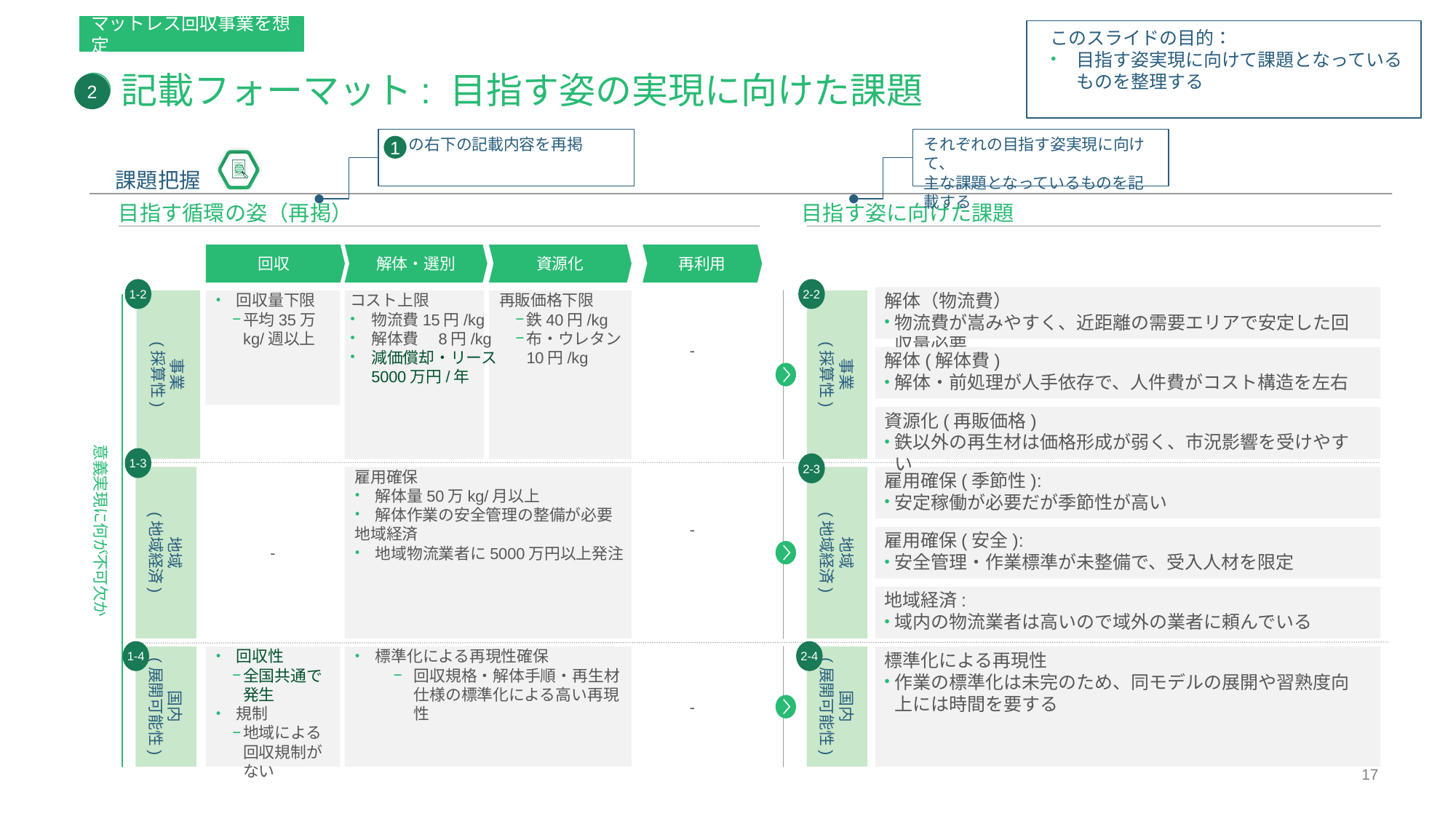

マットレス回収事業を想定
このスライドの目的：
目指す姿実現に向けて課題となっているものを整理する
# ①記載フォーマット: 目指す姿の実現に向けた課題
2
①の右下の記載内容を再掲
それぞれの目指す姿実現に向けて、
主な課題となっているものを記載する
1

  課題把握
目指す循環の姿（再掲）
目指す姿に向けた課題
回収
解体・選別
資源化
再利用
-
1-2
2-2
解体（物流費）
物流費が嵩みやすく、近距離の需要エリアで安定した回収量必要
再販価格下限
鉄40円/kg
布・ウレタン
10円/kg
事業
(採算性)
回収量下限
平均35万kg/週以上

コスト上限
物流費15円/kg
解体費　8円/kg
減価償却・リース
5000万円/年
事業
(採算性)
意義実現に何が不可欠か
解体(解体費)
解体・前処理が人手依存で、人件費がコスト構造を左右

資源化(再販価格)
鉄以外の再生材は価格形成が弱く、市況影響を受けやすい
1-3
2-3
-
地域
(地域経済)
-
雇用確保
解体量50万kg/月以上
解体作業の安全管理の整備が必要
地域経済
地域物流業者に5000万円以上発注
地域
(地域経済)
雇用確保(季節性):
安定稼働が必要だが季節性が高い

雇用確保(安全):
安全管理・作業標準が未整備で、受入人材を限定

地域経済:
域内の物流業者は高いので域外の業者に頼んでいる
1-4
2-4
国内
(展開可能性)
標準化による再現性確保
回収規格・解体手順・再生材仕様の標準化による高い再現性
-
国内
(展開可能性)
標準化による再現性
作業の標準化は未完のため、同モデルの展開や習熟度向上には時間を要する
回収性
全国共通で発生
規制
地域による回収規制がない